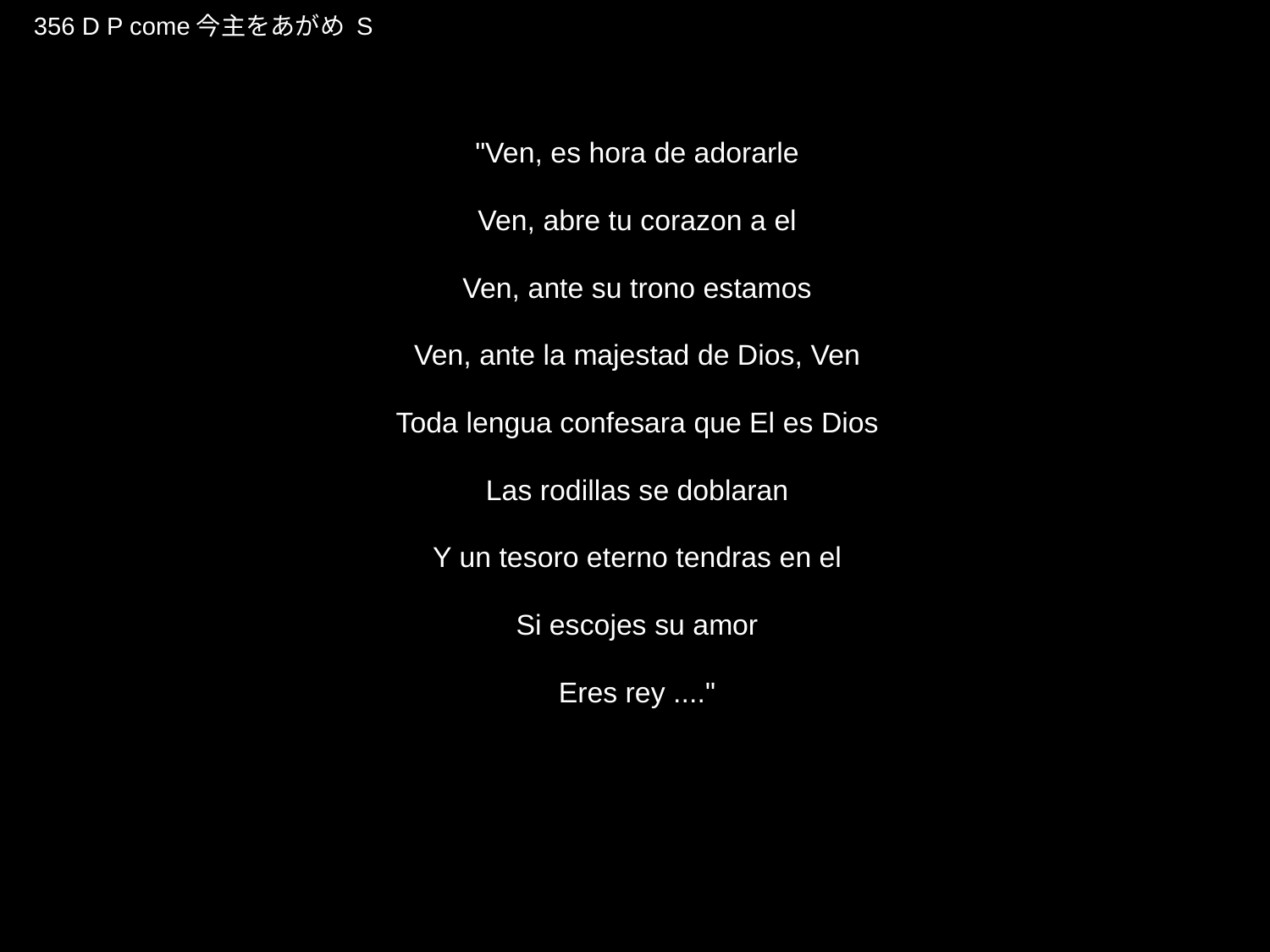

かむいましゅをあがめ
★P
356 D P come今主をあがめ S
★３
"Ven, es hora de adorarle
Ven, abre tu corazon a el
Ven, ante su trono estamos
Ven, ante la majestad de Dios, Ven
Toda lengua confesara que El es Dios
Las rodillas se doblaran
Y un tesoro eterno tendras en el
Si escojes su amor
Eres rey ...."